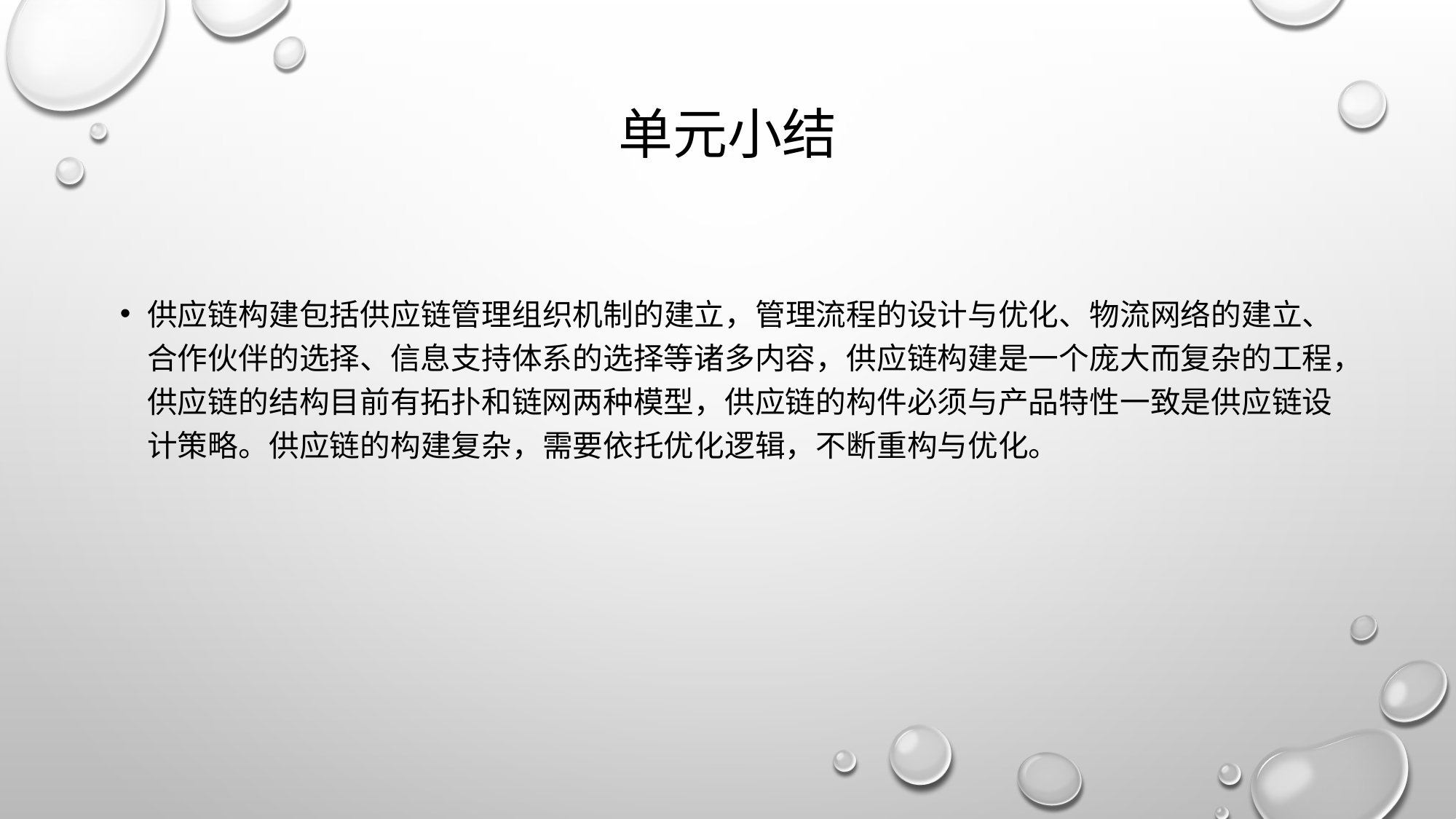

# 单元小结
供应链构建包括供应链管理组织机制的建立，管理流程的设计与优化、物流网络的建立、合作伙伴的选择、信息支持体系的选择等诸多内容，供应链构建是一个庞大而复杂的工程，供应链的结构目前有拓扑和链网两种模型，供应链的构件必须与产品特性一致是供应链设计策略。供应链的构建复杂，需要依托优化逻辑，不断重构与优化。